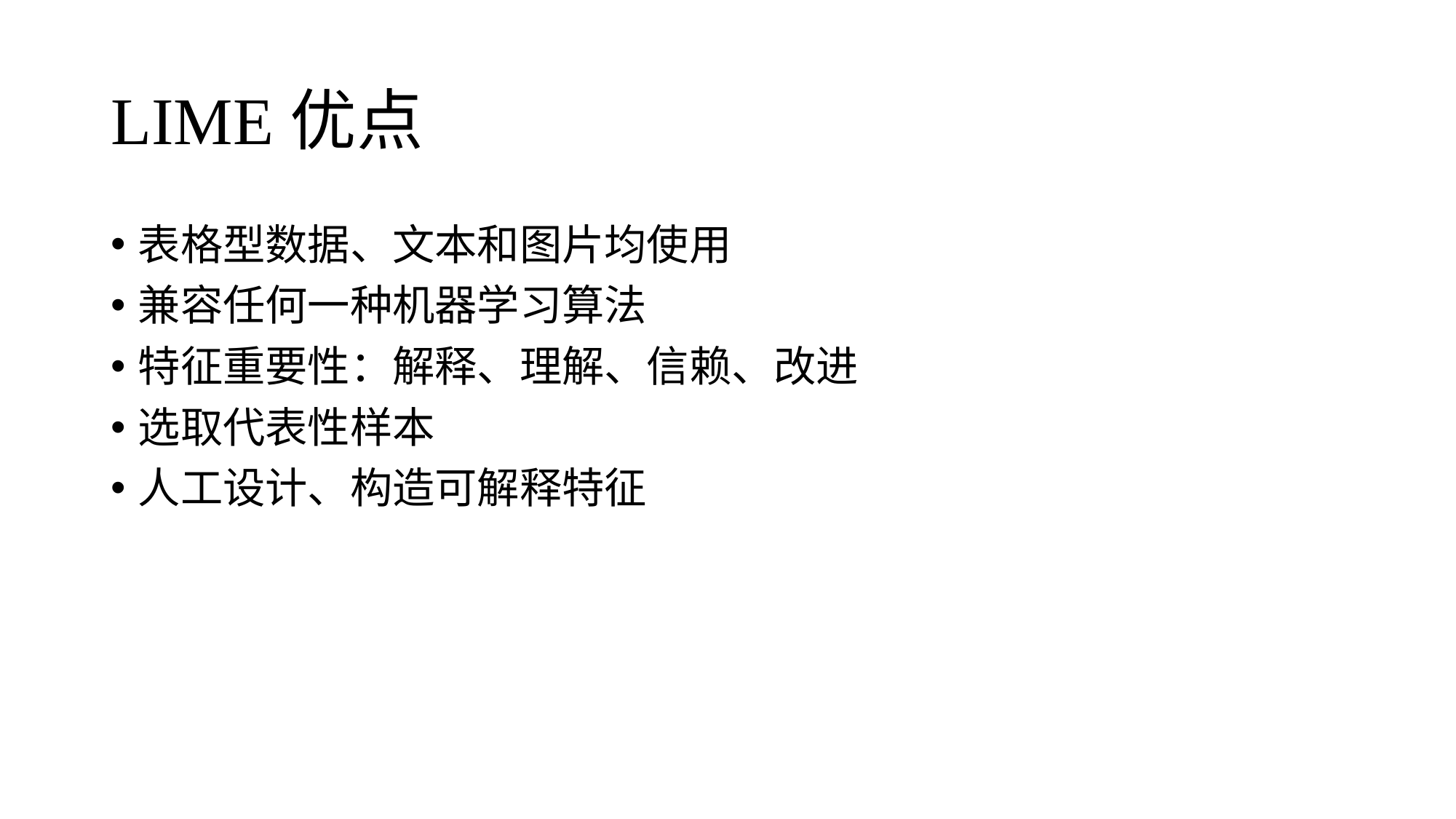

# LIME优点
表格型数据、文本和图片均使用
兼容任何一种机器学习算法
特征重要性：解释、理解、信赖、改进
选取代表性样本
人工设计、构造可解释特征